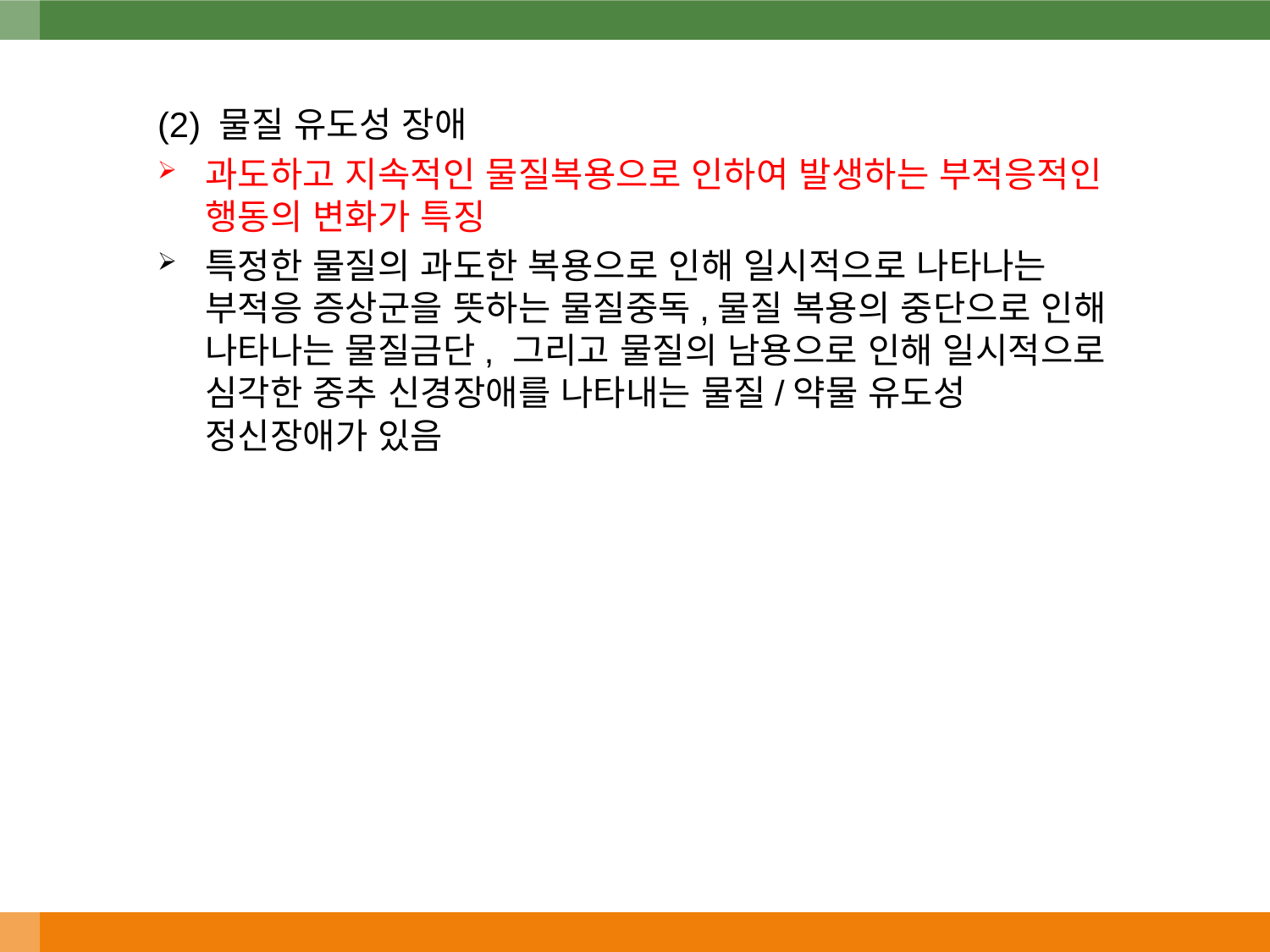

(2) 물질 유도성 장애
과도하고 지속적인 물질복용으로 인하여 발생하는 부적응적인 행동의 변화가 특징
특정한 물질의 과도한 복용으로 인해 일시적으로 나타나는 부적응 증상군을 뜻하는 물질중독,물질 복용의 중단으로 인해 나타나는 물질금단, 그리고 물질의 남용으로 인해 일시적으로 심각한 중추 신경장애를 나타내는 물질/약물 유도성 정신장애가 있음